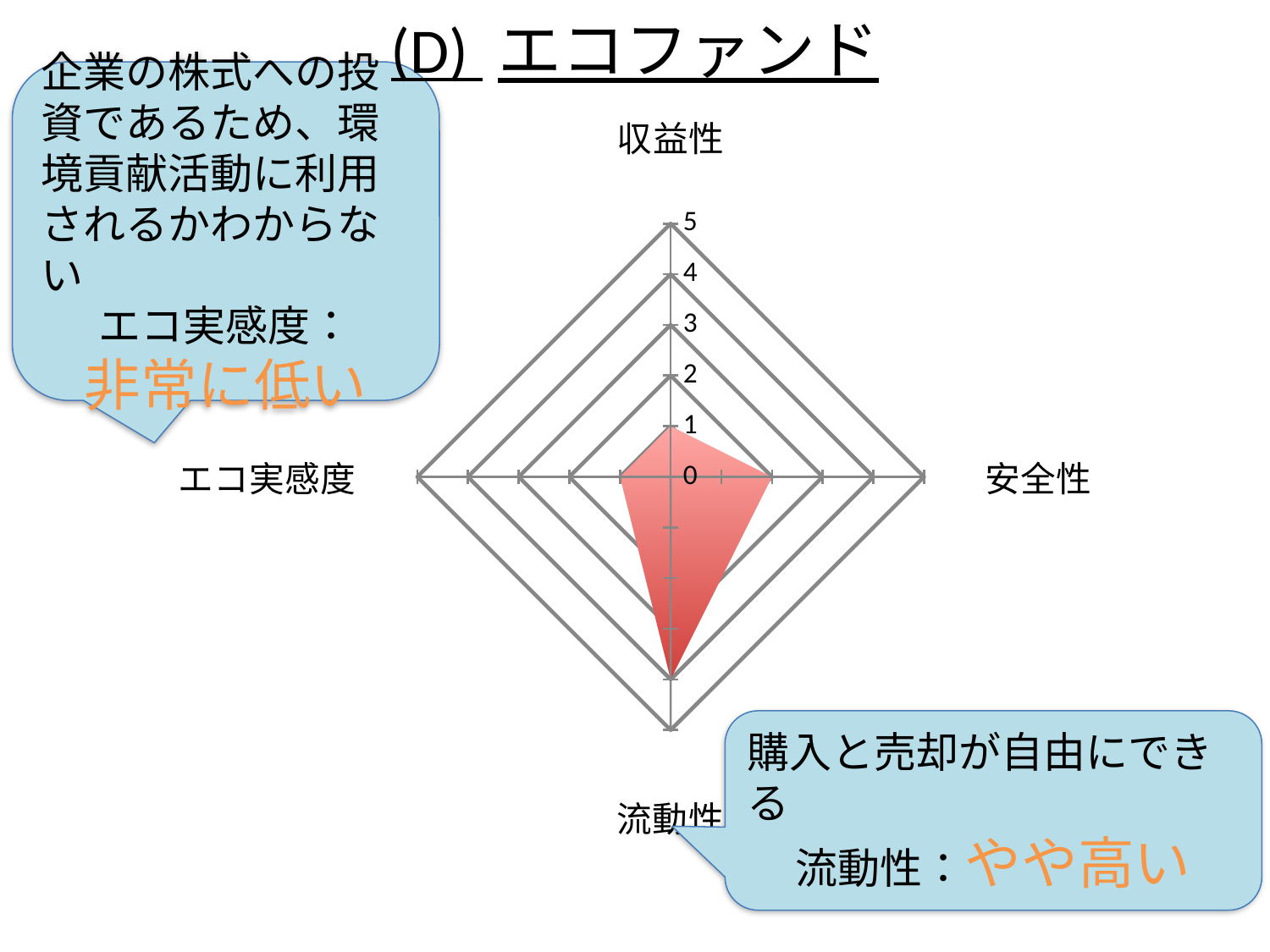

### Chart

| Category | エコファンド |
|---|---|
| 収益性 | 1.0 |
| 安全性 | 2.0 |
| 流動性 | 4.0 |
| エコ実感度 | 1.0 |
(D) エコファンド
企業の株式への投資であるため、環境貢献活動に利用されるかわからない
エコ実感度：
非常に低い
購入と売却が自由にできる
流動性：やや高い